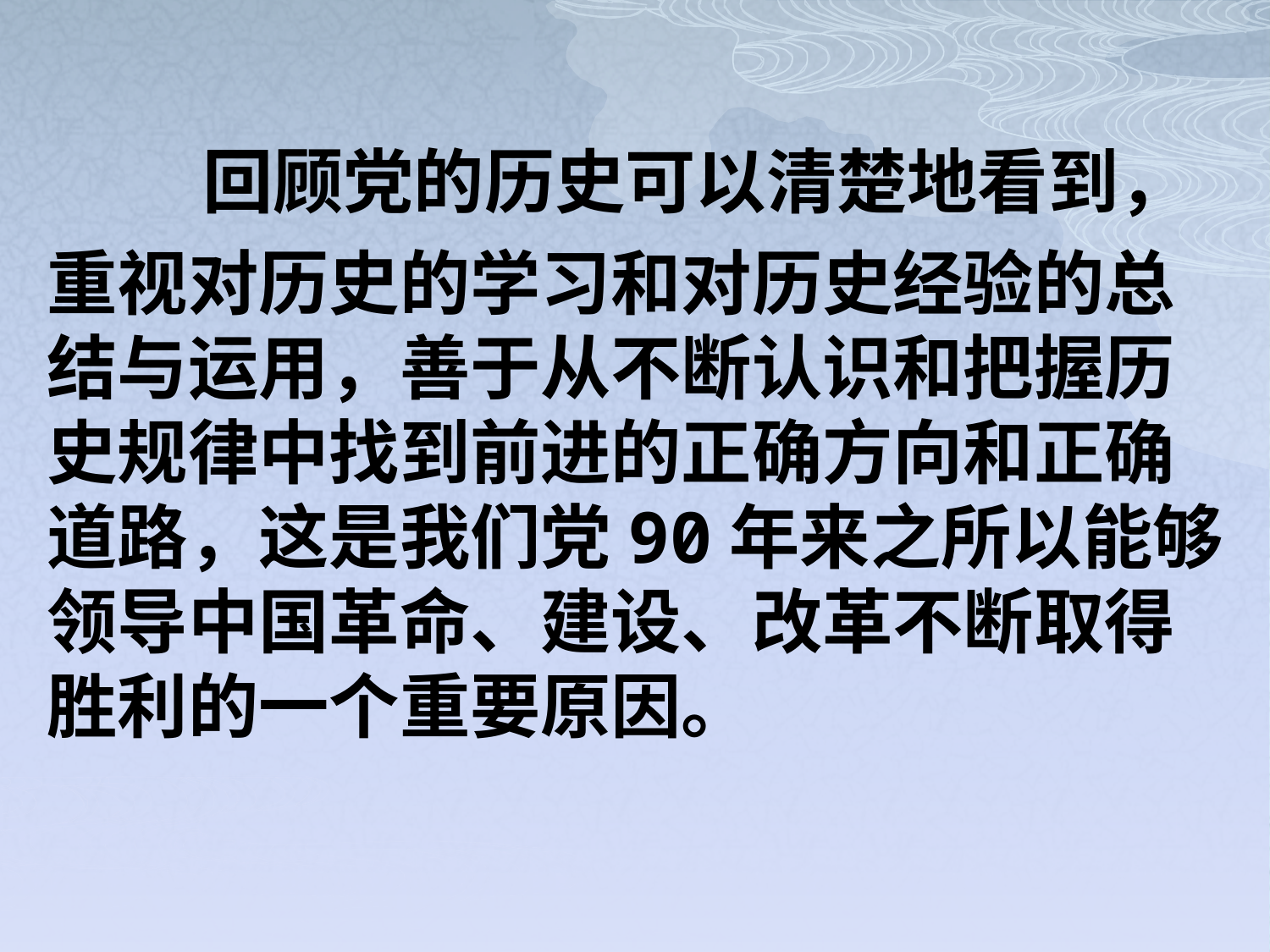

回顾党的历史可以清楚地看到，重视对历史的学习和对历史经验的总结与运用，善于从不断认识和把握历史规律中找到前进的正确方向和正确道路，这是我们党90年来之所以能够领导中国革命、建设、改革不断取得胜利的一个重要原因。